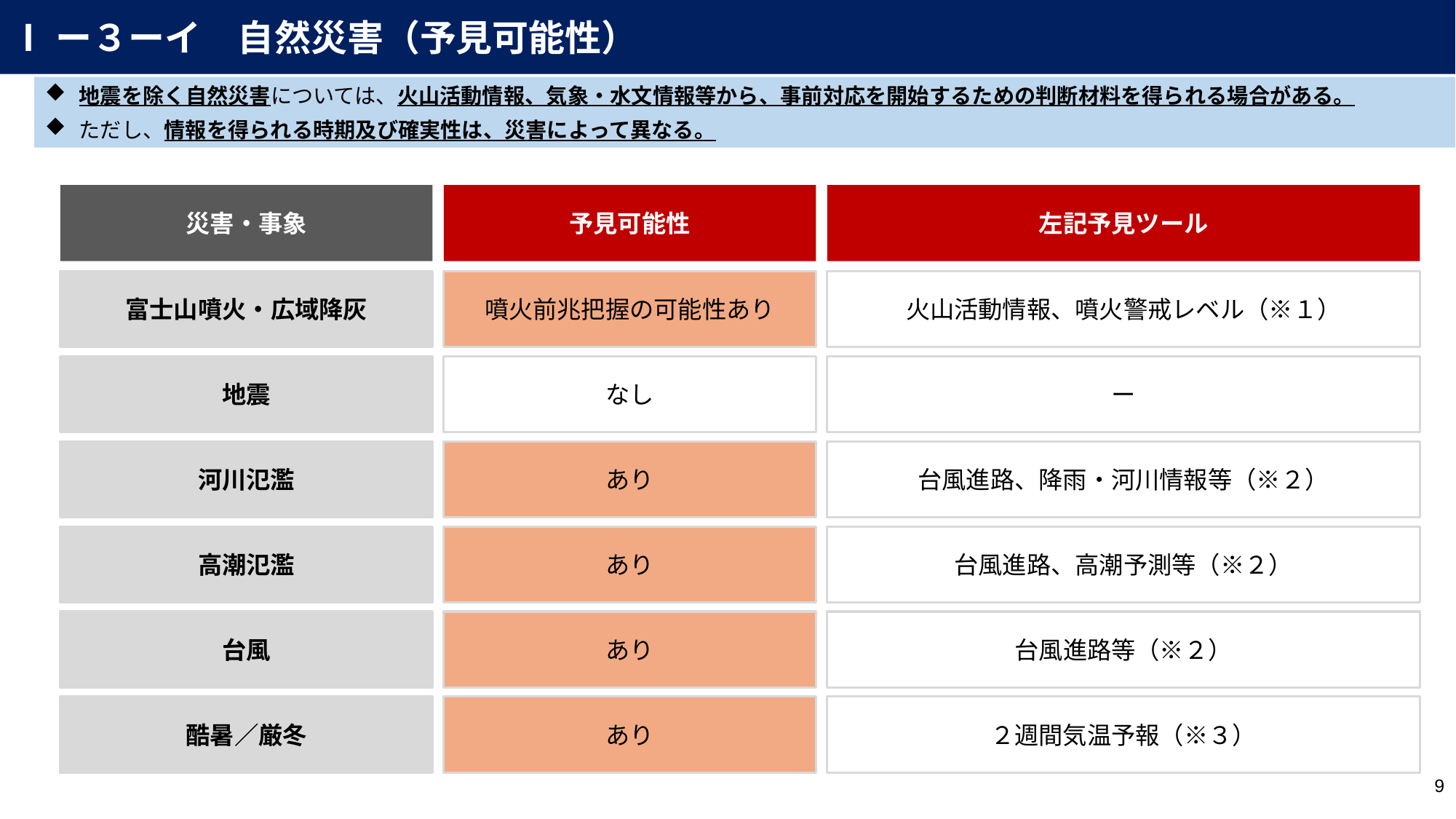

Ⅰー３ーイ　自然災害（予見可能性）
地震を除く自然災害については、火山活動情報、気象・水文情報等から、事前対応を開始するための判断材料を得られる場合がある。
ただし、情報を得られる時期及び確実性は、災害によって異なる。
予見可能性
左記予見ツール
災害・事象
噴火前兆把握の可能性あり
火山活動情報、噴火警戒レベル（※１）
富士山噴火・広域降灰
なし
ー
地震
あり
台風進路、降雨・河川情報等（※２）
河川氾濫
あり
台風進路、高潮予測等（※２）
高潮氾濫
あり
台風進路等（※２）
台風
あり
２週間気温予報（※３）
酷暑／厳冬
9